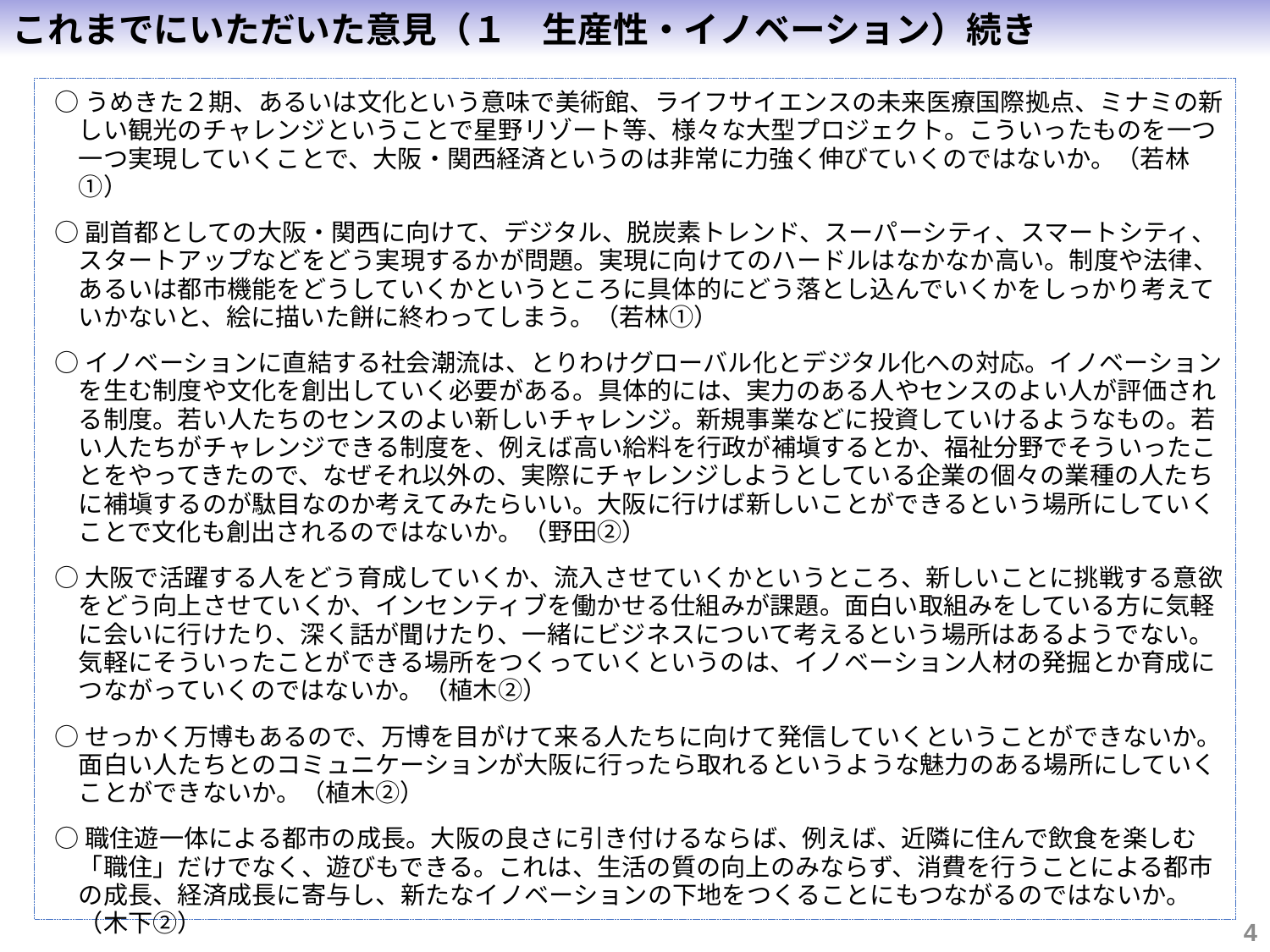

これまでにいただいた意見（１　生産性・イノベーション）続き
○うめきた２期、あるいは文化という意味で美術館、ライフサイエンスの未来医療国際拠点、ミナミの新しい観光のチャレンジということで星野リゾート等、様々な大型プロジェクト。こういったものを一つ一つ実現していくことで、大阪・関西経済というのは非常に力強く伸びていくのではないか。（若林①）
○副首都としての大阪・関西に向けて、デジタル、脱炭素トレンド、スーパーシティ、スマートシティ、スタートアップなどをどう実現するかが問題。実現に向けてのハードルはなかなか高い。制度や法律、あるいは都市機能をどうしていくかというところに具体的にどう落とし込んでいくかをしっかり考えていかないと、絵に描いた餅に終わってしまう。（若林①）
○イノベーションに直結する社会潮流は、とりわけグローバル化とデジタル化への対応。イノベーションを生む制度や文化を創出していく必要がある。具体的には、実力のある人やセンスのよい人が評価される制度。若い人たちのセンスのよい新しいチャレンジ。新規事業などに投資していけるようなもの。若い人たちがチャレンジできる制度を、例えば高い給料を行政が補塡するとか、福祉分野でそういったことをやってきたので、なぜそれ以外の、実際にチャレンジしようとしている企業の個々の業種の人たちに補塡するのが駄目なのか考えてみたらいい。大阪に行けば新しいことができるという場所にしていくことで文化も創出されるのではないか。（野田②）
○大阪で活躍する人をどう育成していくか、流入させていくかというところ、新しいことに挑戦する意欲をどう向上させていくか、インセンティブを働かせる仕組みが課題。面白い取組みをしている方に気軽に会いに行けたり、深く話が聞けたり、一緒にビジネスについて考えるという場所はあるようでない。気軽にそういったことができる場所をつくっていくというのは、イノベーション人材の発掘とか育成につながっていくのではないか。（植木②）
○せっかく万博もあるので、万博を目がけて来る人たちに向けて発信していくということができないか。面白い人たちとのコミュニケーションが大阪に行ったら取れるというような魅力のある場所にしていくことができないか。（植木②）
○職住遊一体による都市の成長。大阪の良さに引き付けるならば、例えば、近隣に住んで飲食を楽しむ「職住」だけでなく、遊びもできる。これは、生活の質の向上のみならず、消費を行うことによる都市の成長、経済成長に寄与し、新たなイノベーションの下地をつくることにもつながるのではないか。（木下②）
○JR大阪駅北側のうめきたエリア、新大阪駅から西中島にある「にしなか」というエリアが、面白いスタートアップの拠点となっている。何か面白いことをやろうとしている、しかけようとしている人、本気で成長しようと思っている人を集めると、何かしら化学反応が起こる。この二つのエリア以外にも、いろいろなベンチャーのスタートアップ拠点ができれば、ネットワークをつくることができるのではないか。大阪はそういった可能性も秘めた都市。（木下②）
4